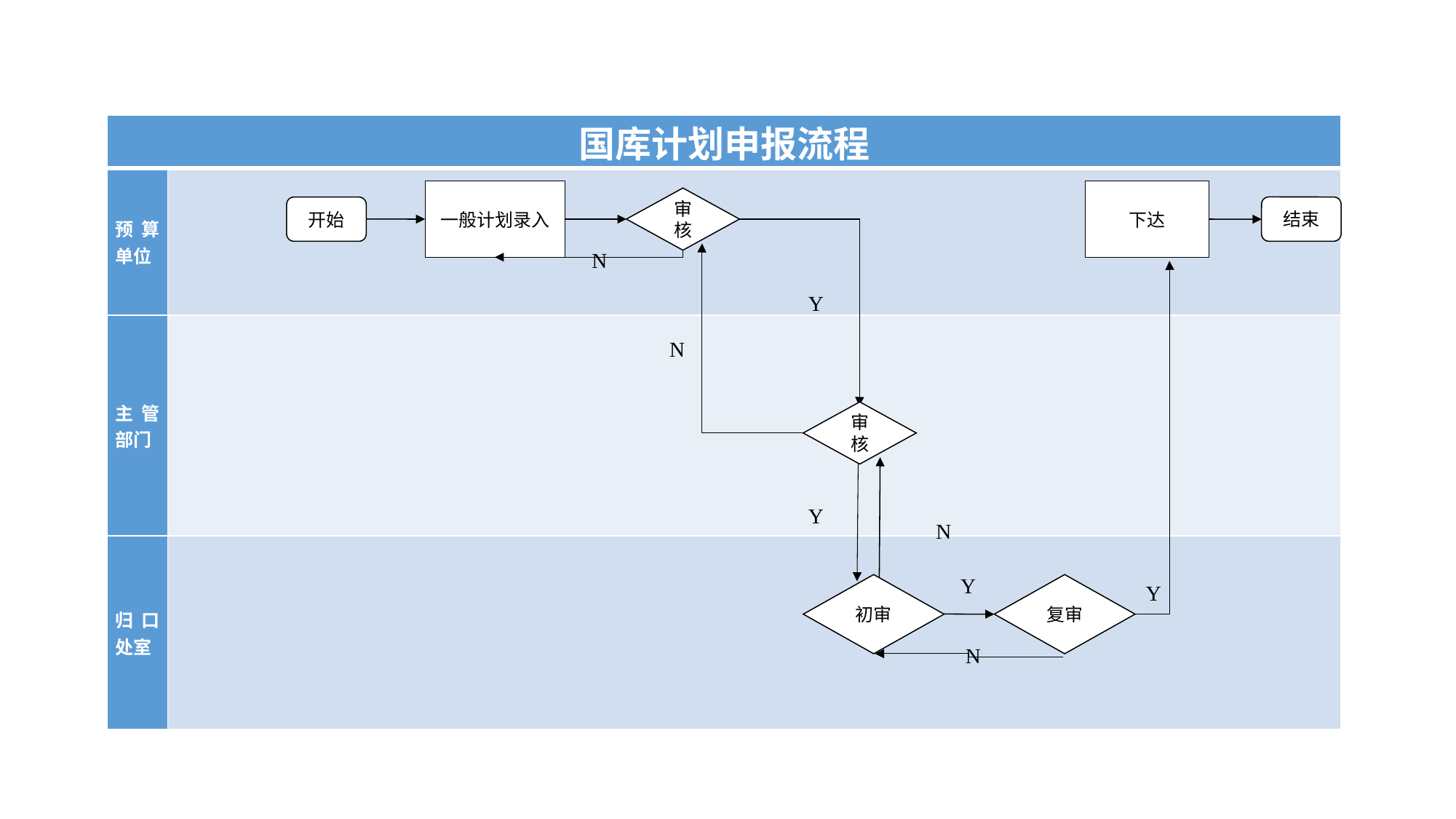

| 国库计划申报流程 |  |
| --- | --- |
| 预算单位 |  |
| 主管部门 |  |
| 归口处室 |  |

下达

一般计划录入

审核
结束
开始
N
Y
N
审核
Y
N
Y
初审
复审
Y
N